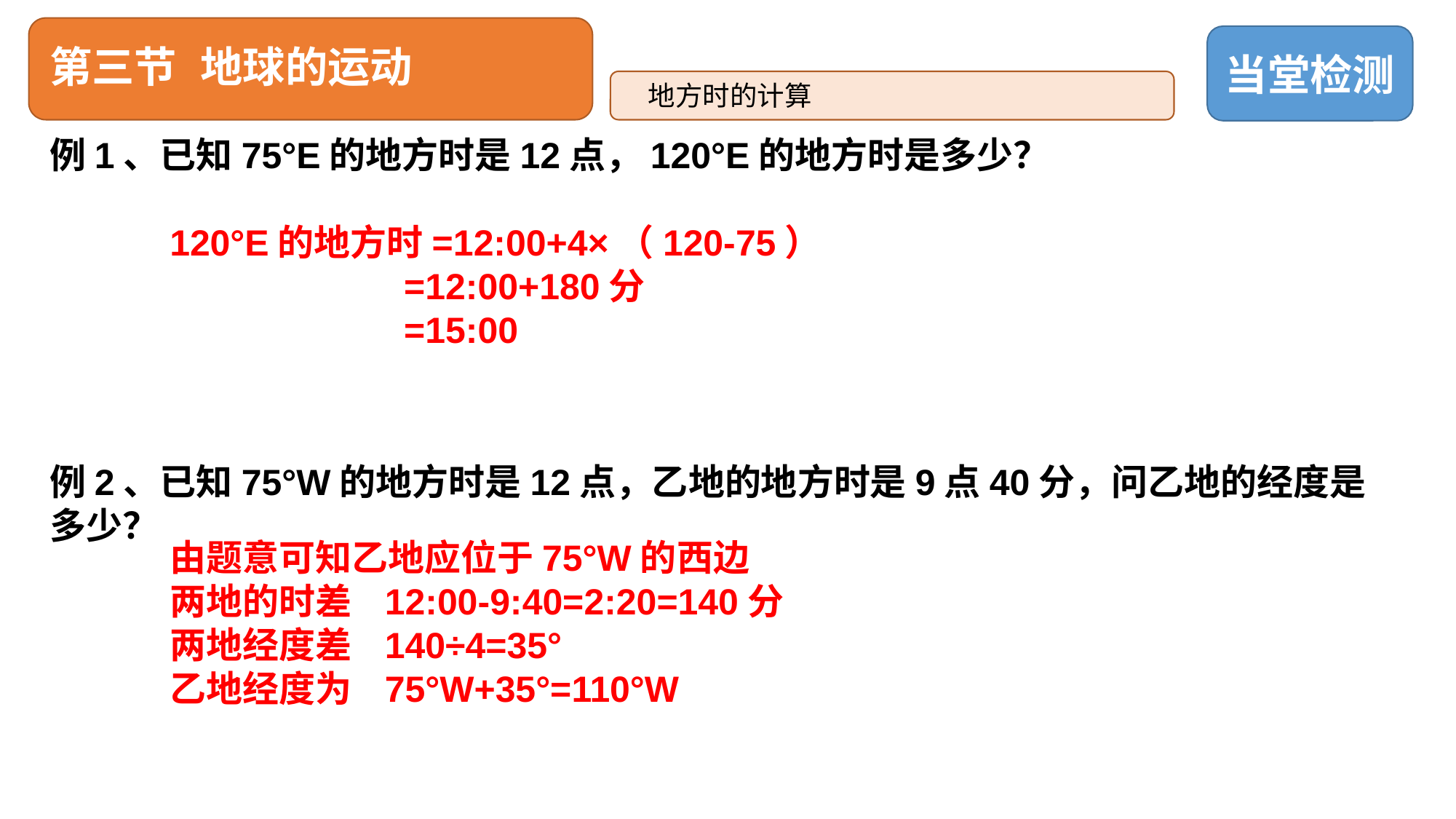

# 第三节  地球的运动
当堂检测
地方时的计算
例1、已知75°E的地方时是12点，120°E的地方时是多少？
120°E的地方时=12:00+4×（120-75）
                       =12:00+180分
                       =15:00
例2、已知75°W的地方时是12点，乙地的地方时是9点40分，问乙地的经度是多少？
由题意可知乙地应位于75°W的西边
两地的时差   12:00-9:40=2:20=140分
两地经度差   140÷4=35°
乙地经度为   75°W+35°=110°W